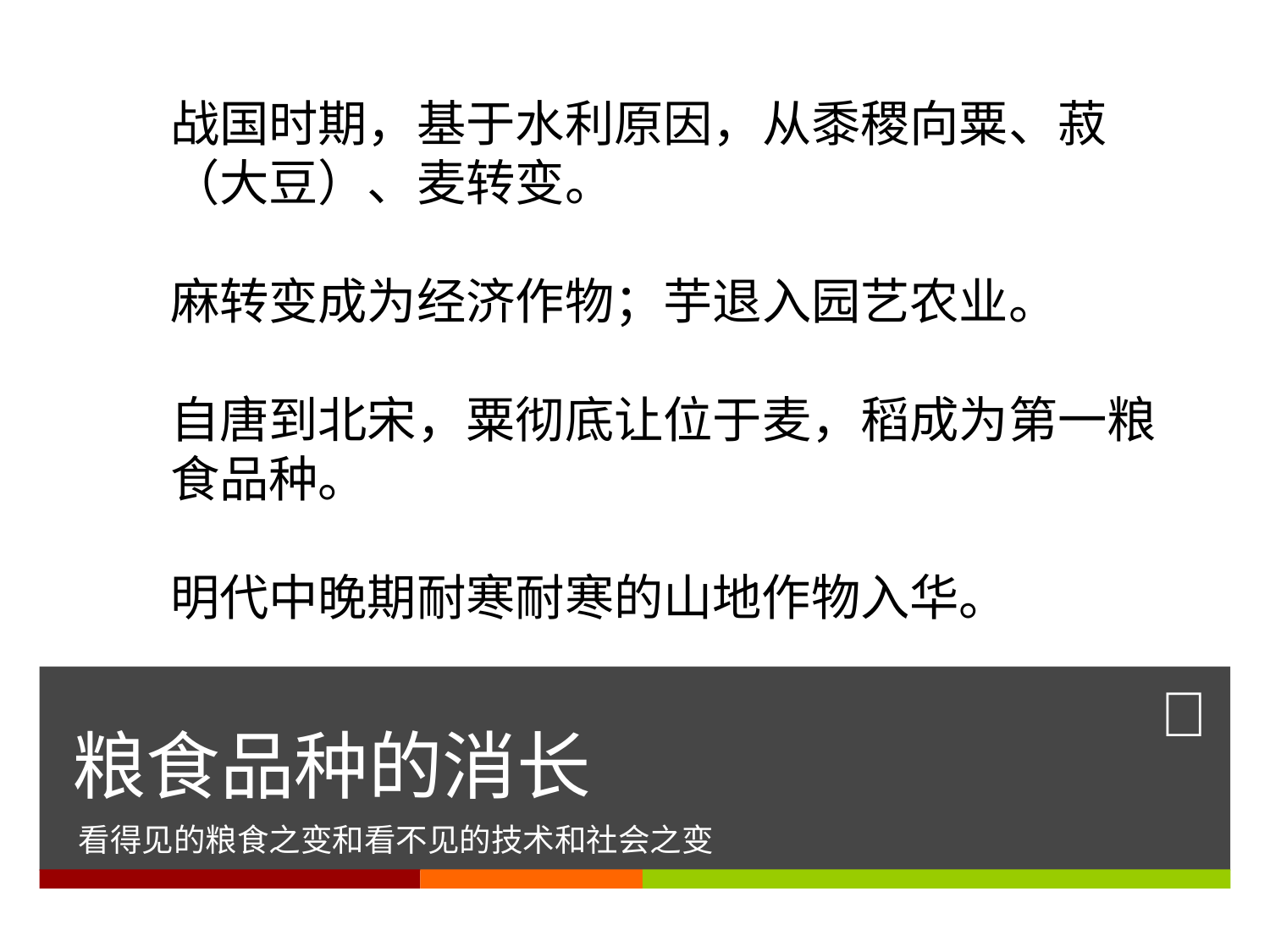

战国时期，基于水利原因，从黍稷向粟、菽（大豆）、麦转变。

麻转变成为经济作物；芋退入园艺农业。

自唐到北宋，粟彻底让位于麦，稻成为第一粮食品种。

明代中晚期耐寒耐寒的山地作物入华。

# 粮食品种的消长
看得见的粮食之变和看不见的技术和社会之变